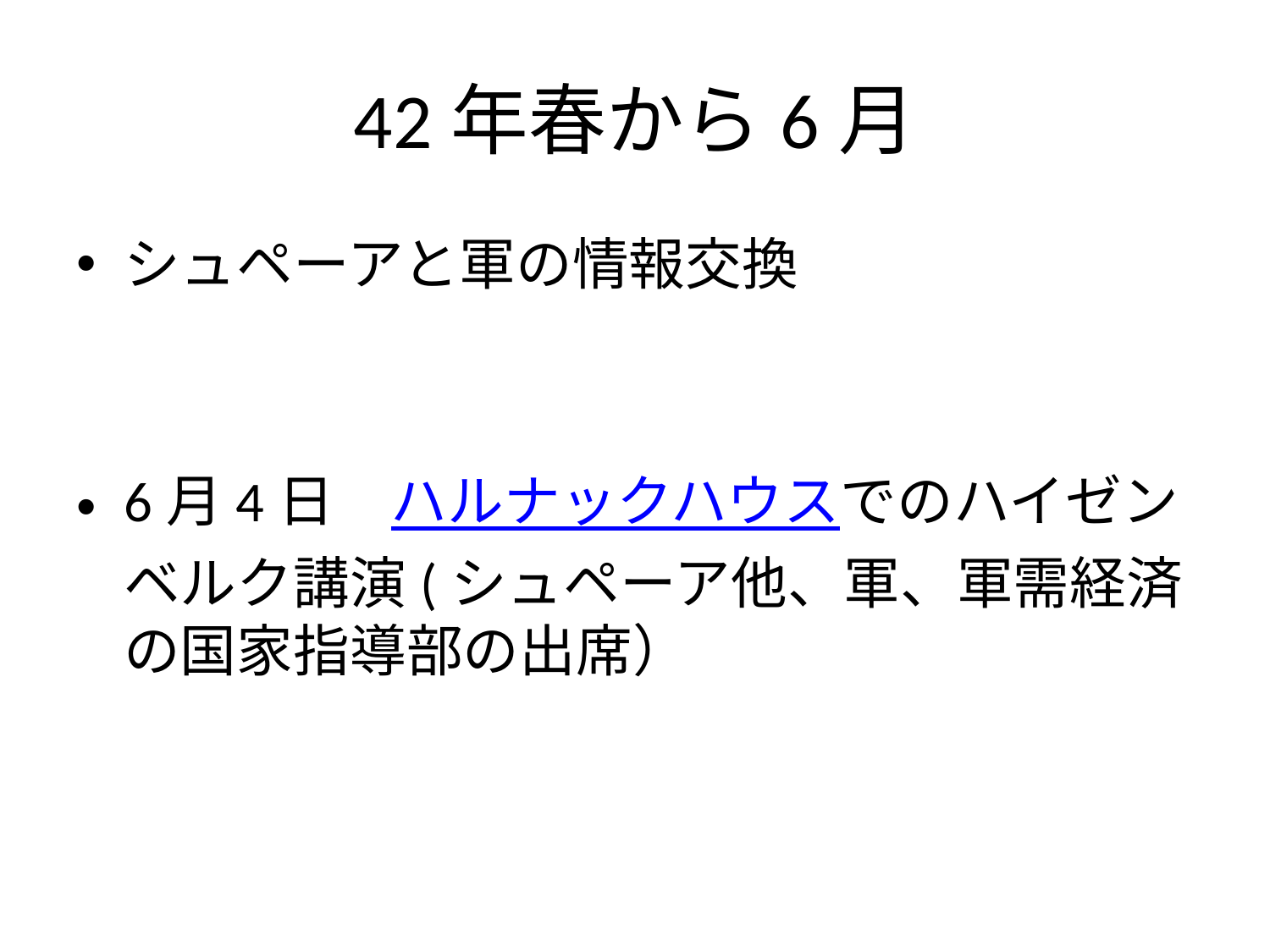

# 42年春から6月
シュペーアと軍の情報交換

6月4日　ハルナックハウスでのハイゼンベルク講演(シュペーア他、軍、軍需経済の国家指導部の出席）